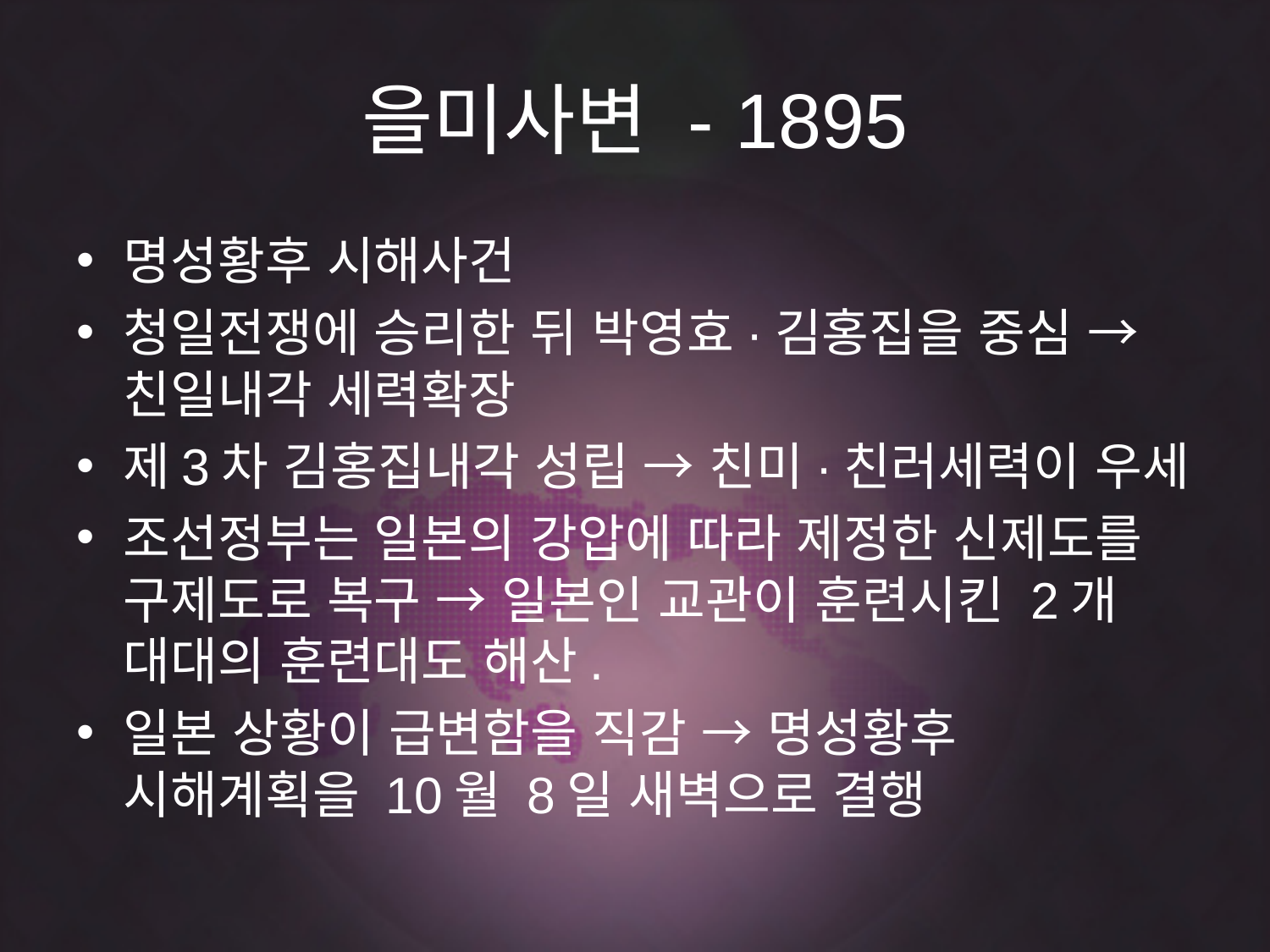

# 을미사변 - 1895
명성황후 시해사건
청일전쟁에 승리한 뒤 박영효·김홍집을 중심 → 친일내각 세력확장
제3차 김홍집내각 성립 → 친미·친러세력이 우세
조선정부는 일본의 강압에 따라 제정한 신제도를 구제도로 복구 → 일본인 교관이 훈련시킨 2개 대대의 훈련대도 해산.
일본 상황이 급변함을 직감 → 명성황후 시해계획을 10월 8일 새벽으로 결행